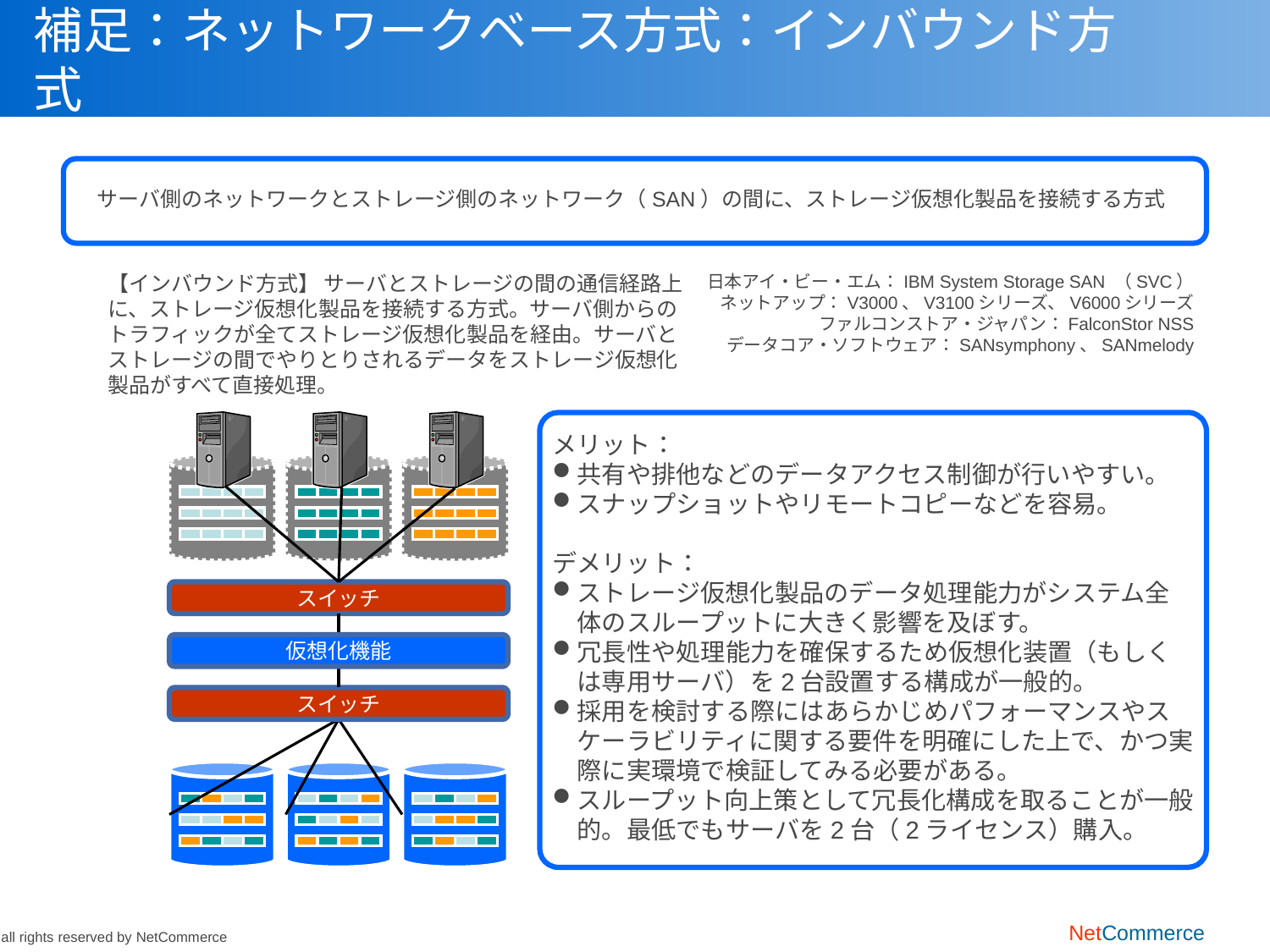

# 補足：ネットワークベース方式：インバウンド方式

サーバ側のネットワークとストレージ側のネットワーク（SAN）の間に、ストレージ仮想化製品を接続する方式
【インバウンド方式】 サーバとストレージの間の通信経路上に、ストレージ仮想化製品を接続する方式。サーバ側からのトラフィックが全てストレージ仮想化製品を経由。サーバとストレージの間でやりとりされるデータをストレージ仮想化製品がすべて直接処理。
日本アイ・ビー・エム：IBM System Storage SAN （SVC）
ネットアップ：V3000、V3100シリーズ、V6000シリーズ
ファルコンストア・ジャパン：FalconStor NSS
データコア・ソフトウェア：SANsymphony、SANmelody

メリット：
共有や排他などのデータアクセス制御が行いやすい。
スナップショットやリモートコピーなどを容易。

デメリット：
ストレージ仮想化製品のデータ処理能力がシステム全体のスループットに大きく影響を及ぼす。
冗長性や処理能力を確保するため仮想化装置（もしくは専用サーバ）を2台設置する構成が一般的。
採用を検討する際にはあらかじめパフォーマンスやスケーラビリティに関する要件を明確にした上で、かつ実際に実環境で検証してみる必要がある。
スループット向上策として冗長化構成を取ることが一般的。最低でもサーバを2台（2ライセンス）購入。

スイッチ
仮想化機能
スイッチ